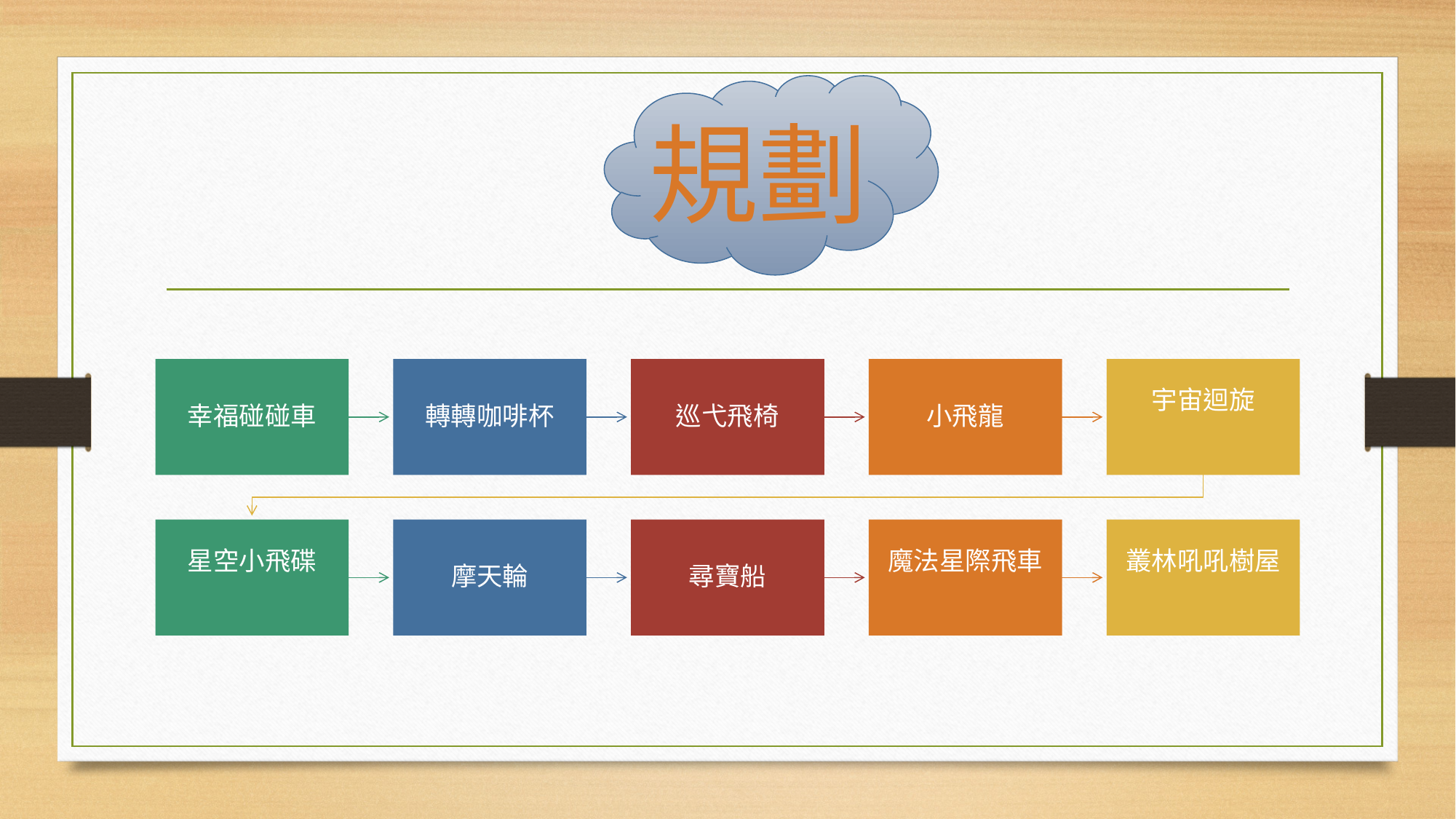

# 規劃

幸福碰碰車

轉轉咖啡杯

巡弋飛椅

小飛龍

宇宙迴旋

星空小飛碟

摩天輪

尋寶船

魔法星際飛車
叢林吼吼樹屋